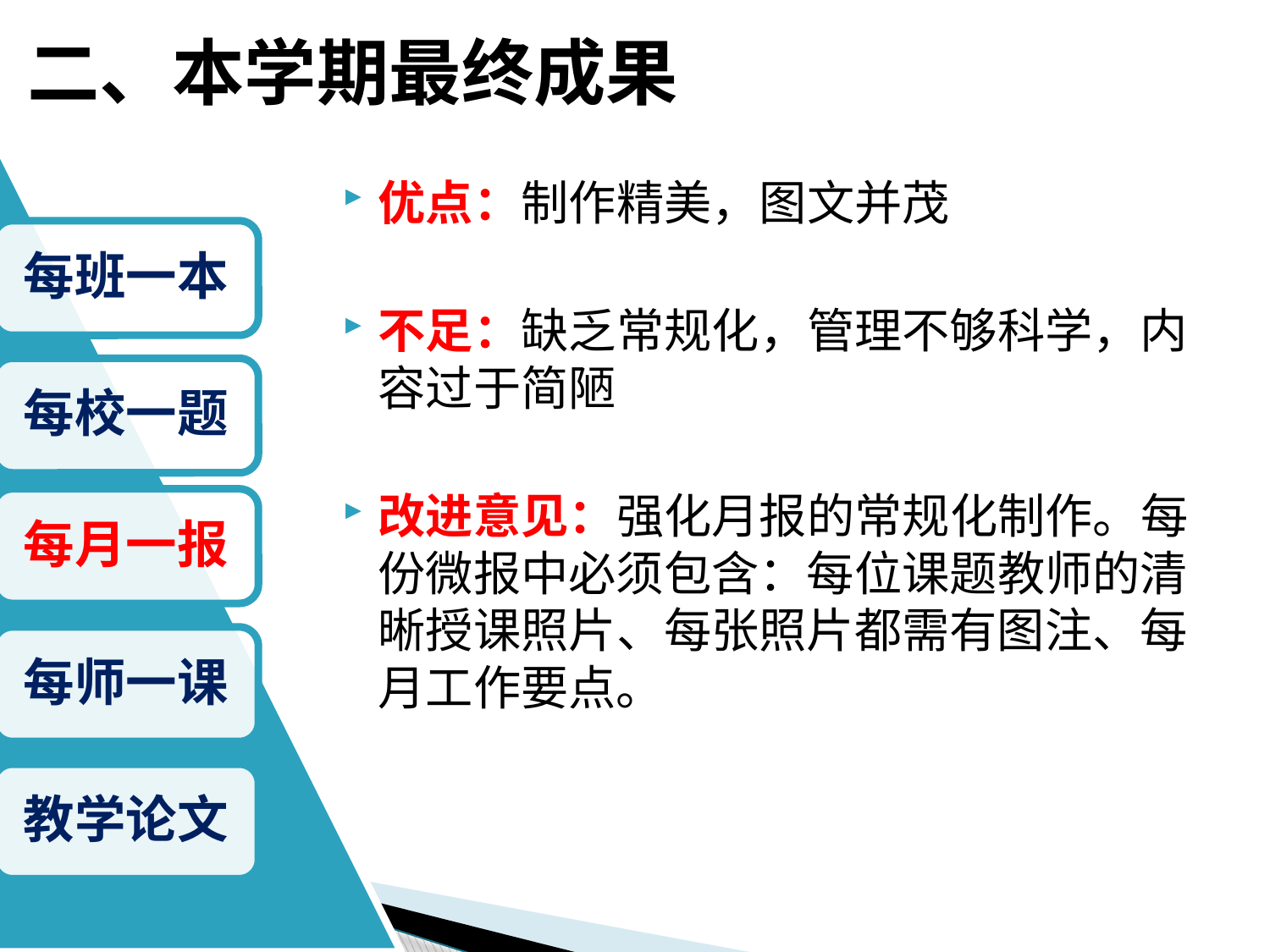

# 二、本学期最终成果
每班一本
每校一题
每月一报
每师一课
教学论文
优点：制作精美，图文并茂

不足：缺乏常规化，管理不够科学，内容过于简陋

改进意见：强化月报的常规化制作。每份微报中必须包含：每位课题教师的清晰授课照片、每张照片都需有图注、每月工作要点。